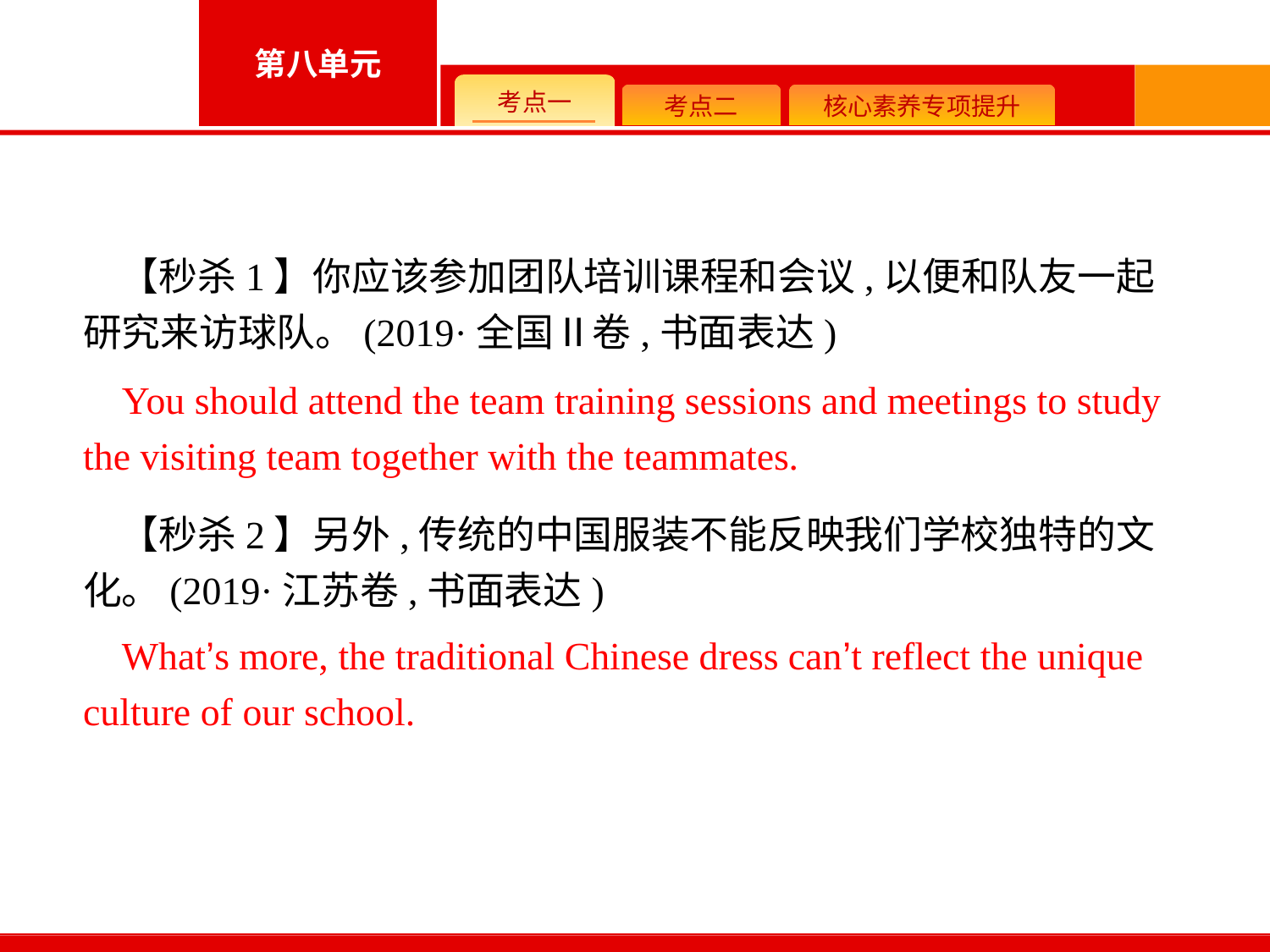

【秒杀1】你应该参加团队培训课程和会议,以便和队友一起研究来访球队。(2019·全国Ⅱ卷,书面表达)
You should attend the team training sessions and meetings to study the visiting team together with the teammates.
【秒杀2】另外,传统的中国服装不能反映我们学校独特的文化。(2019·江苏卷,书面表达)
What’s more, the traditional Chinese dress can’t reflect the unique culture of our school.